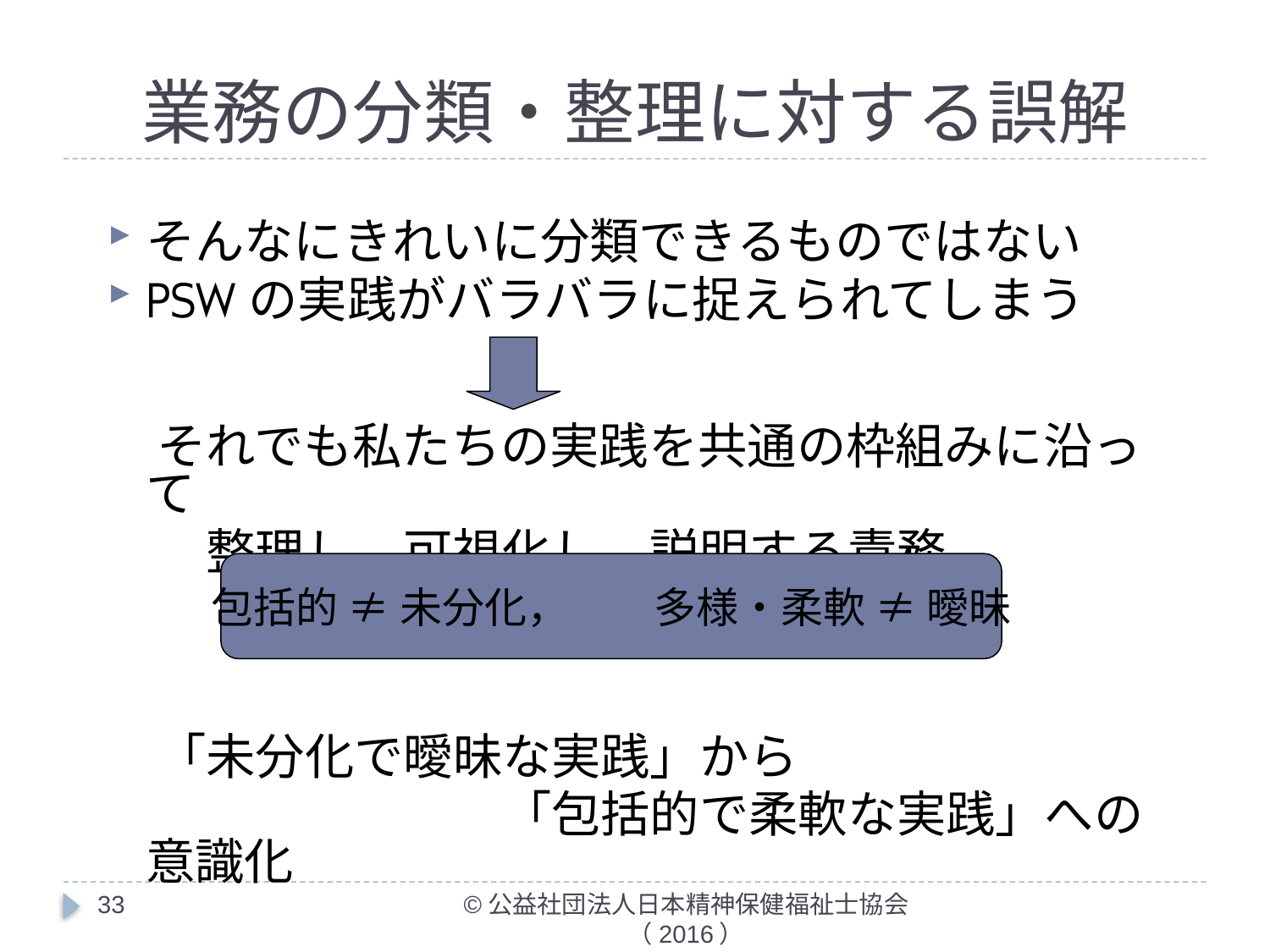

# 業務の分類・整理に対する誤解
そんなにきれいに分類できるものではない
PSWの実践がバラバラに捉えられてしまう

　それでも私たちの実践を共通の枠組みに沿って
　　整理し、可視化し、説明する責務

　「未分化で曖昧な実践」から
　　　　　　　　「包括的で柔軟な実践」への意識化

包括的 ≠ 未分化，　　多様・柔軟 ≠ 曖昧
33
©公益社団法人日本精神保健福祉士協会（2016）